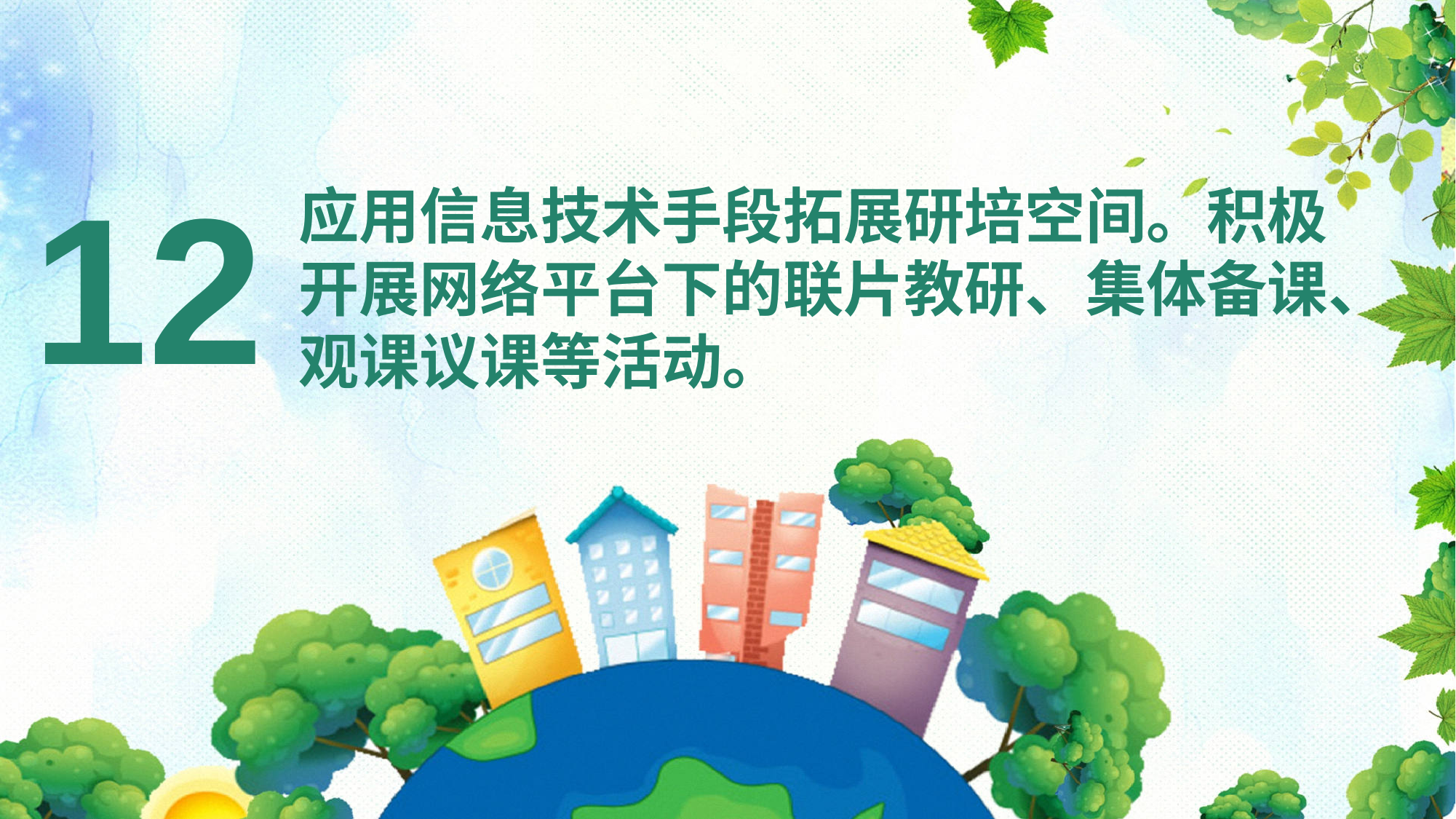

12
应用信息技术手段拓展研培空间。积极开展网络平台下的联片教研、集体备课、观课议课等活动。